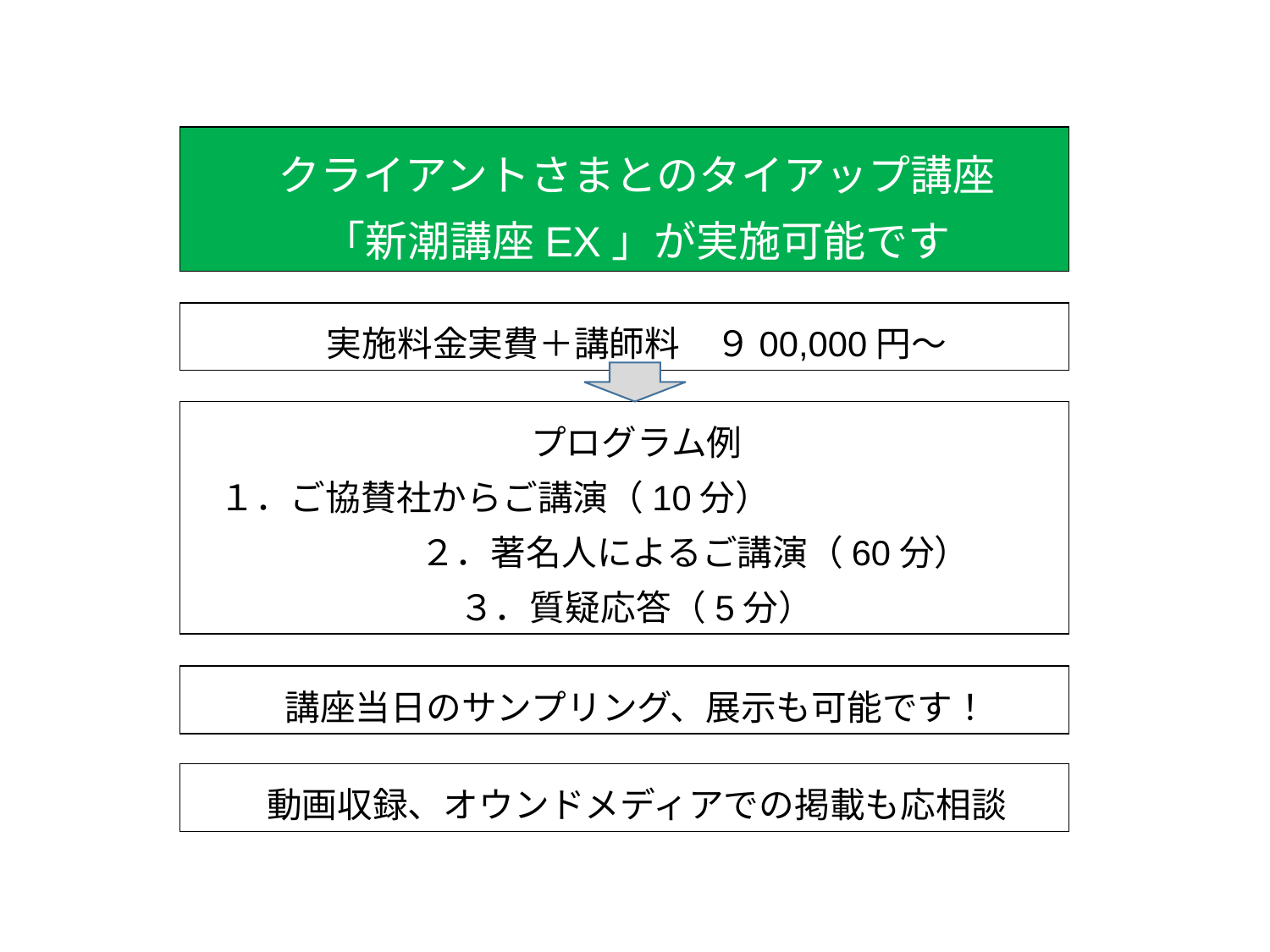

クライアントさまとのタイアップ講座
「新潮講座EX」が実施可能です
実施料金実費＋講師料　９00,000円～

プログラム例
１．ご協賛社からご講演（10分）　　　　　　　　　　　　２．著名人によるご講演（60分）
３．質疑応答（5分）
講座当日のサンプリング、展示も可能です！
動画収録、オウンドメディアでの掲載も応相談